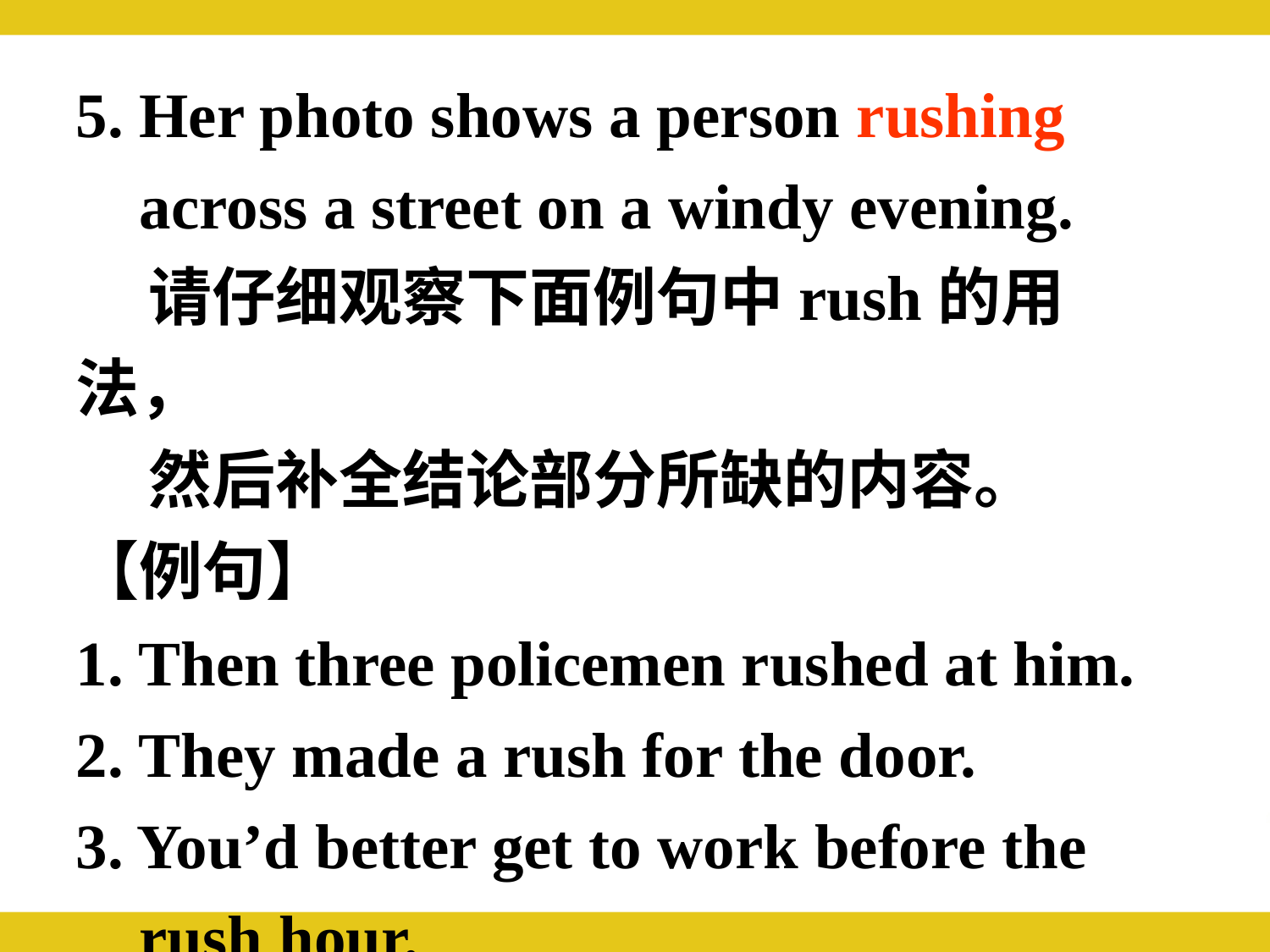

5. Her photo shows a person rushing
    across a street on a windy evening.
    请仔细观察下面例句中rush的用法，
    然后补全结论部分所缺的内容。
【例句】
1. Then three policemen rushed at him.
2. They made a rush for the door.
3. You’d better get to work before the
    rush hour.